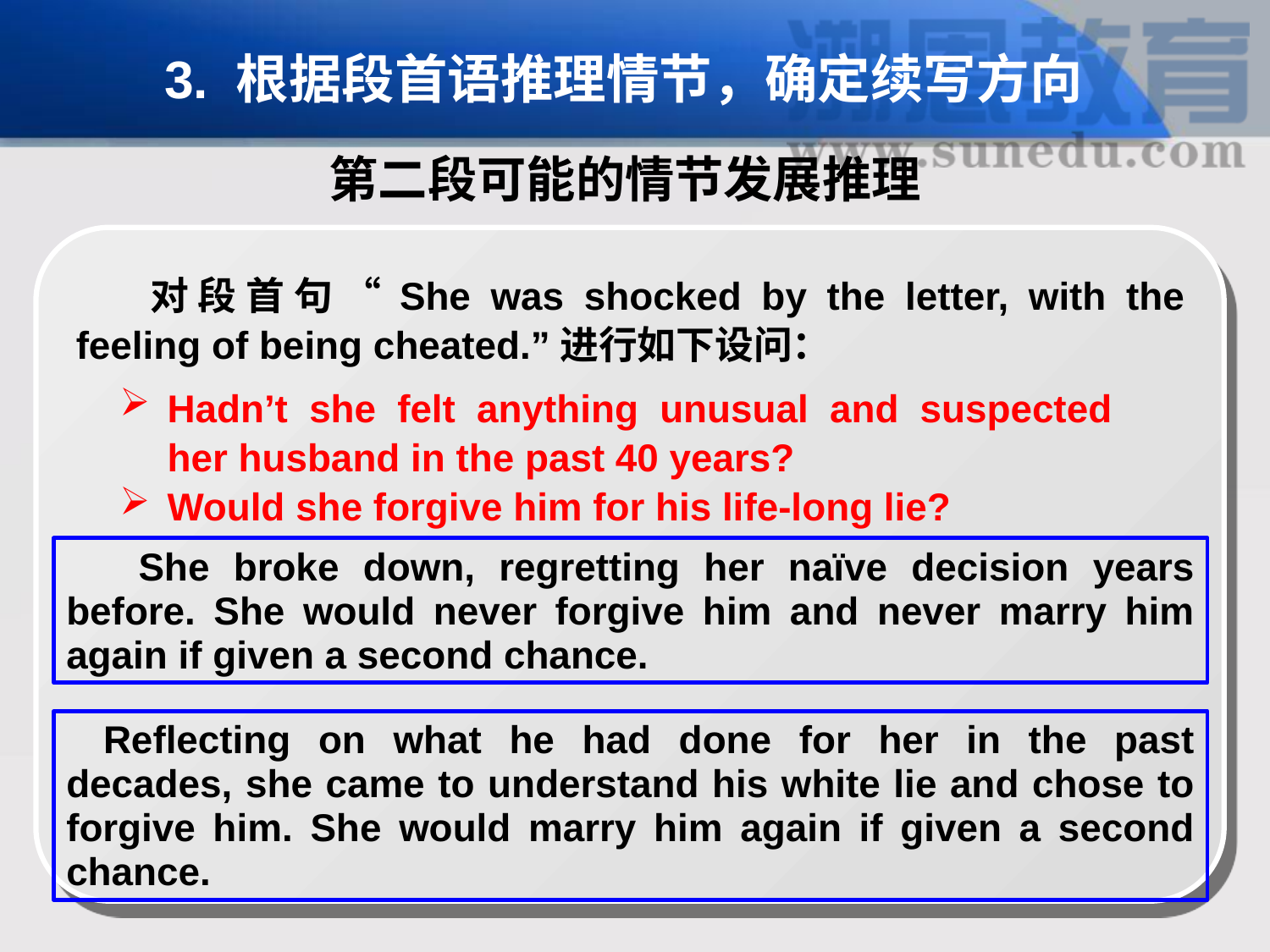

3. 根据段首语推理情节，确定续写方向
第二段可能的情节发展推理

 对段首句“She was shocked by the letter, with the feeling of being cheated.”进行如下设问：
Hadn’t she felt anything unusual and suspected her husband in the past 40 years?
Would she forgive him for his life-long lie?
   She broke down, regretting her naïve decision years before. She would never forgive him and never marry him again if given a second chance.
Reflecting on what he had done for her in the past decades, she came to understand his white lie and chose to forgive him. She would marry him again if given a second chance.